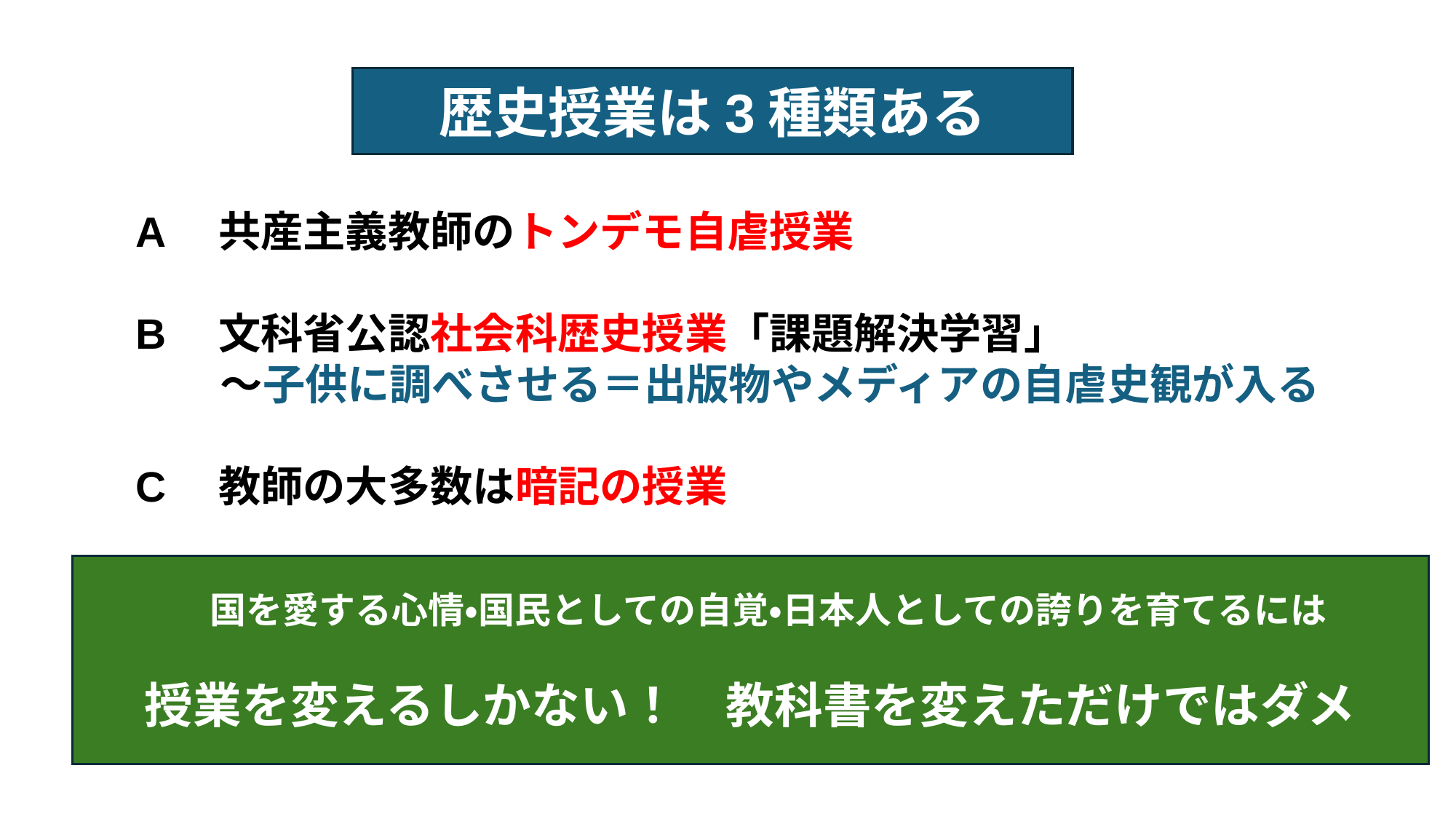

歴史授業は3種類ある
A　共産主義教師のトンデモ自虐授業

B　文科省公認社会科歴史授業「課題解決学習」
　　～子供に調べさせる＝出版物やメディアの自虐史観が入る

C　教師の大多数は暗記の授業
　国を愛する心情・国民としての自覚・日本人としての誇りを育てるには

授業を変えるしかない！　教科書を変えただけではダメ